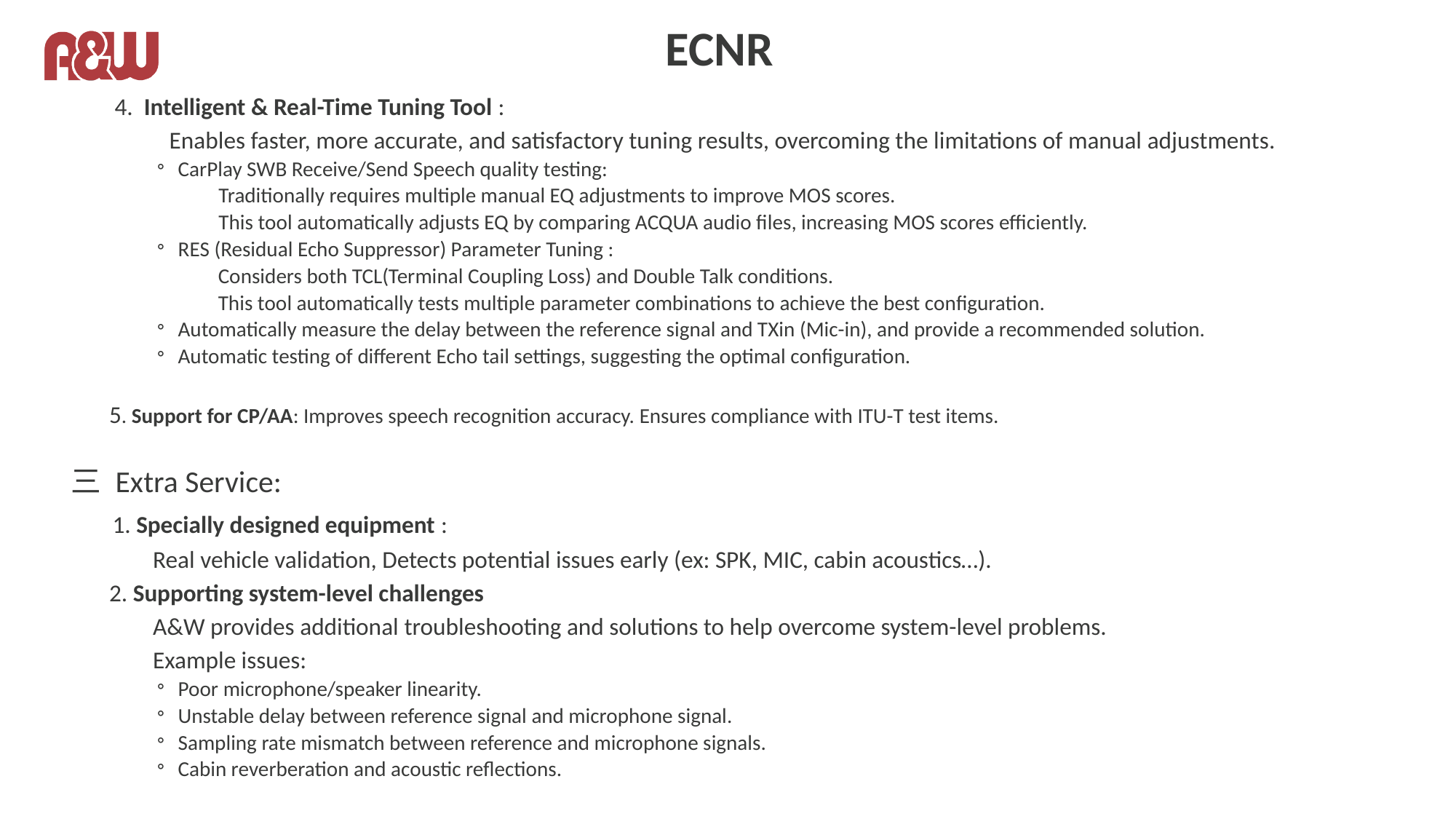

# ECNR
        4.  Intelligent & Real-Time Tuning Tool :
                  Enables faster, more accurate, and satisfactory tuning results, overcoming the limitations of manual adjustments.
CarPlay SWB Receive/Send Speech quality testing:
             Traditionally requires multiple manual EQ adjustments to improve MOS scores.
             This tool automatically adjusts EQ by comparing ACQUA audio files, increasing MOS scores efficiently.
RES (Residual Echo Suppressor) Parameter Tuning :
                      Considers both TCL(Terminal Coupling Loss) and Double Talk conditions.
                      This tool automatically tests multiple parameter combinations to achieve the best configuration.
Automatically measure the delay between the reference signal and TXin (Mic-in), and provide a recommended solution.
Automatic testing of different Echo tail settings, suggesting the optimal configuration.

       5. Support for CP/AA: Improves speech recognition accuracy. Ensures compliance with ITU-T test items.

三 Extra Service:
      1. Specially designed equipment :
               Real vehicle validation, Detects potential issues early (ex: SPK, MIC, cabin acoustics…).
       2. Supporting system-level challenges
               A&W provides additional troubleshooting and solutions to help overcome system-level problems.
               Example issues:
Poor microphone/speaker linearity.
Unstable delay between reference signal and microphone signal.
Sampling rate mismatch between reference and microphone signals.
Cabin reverberation and acoustic reflections.